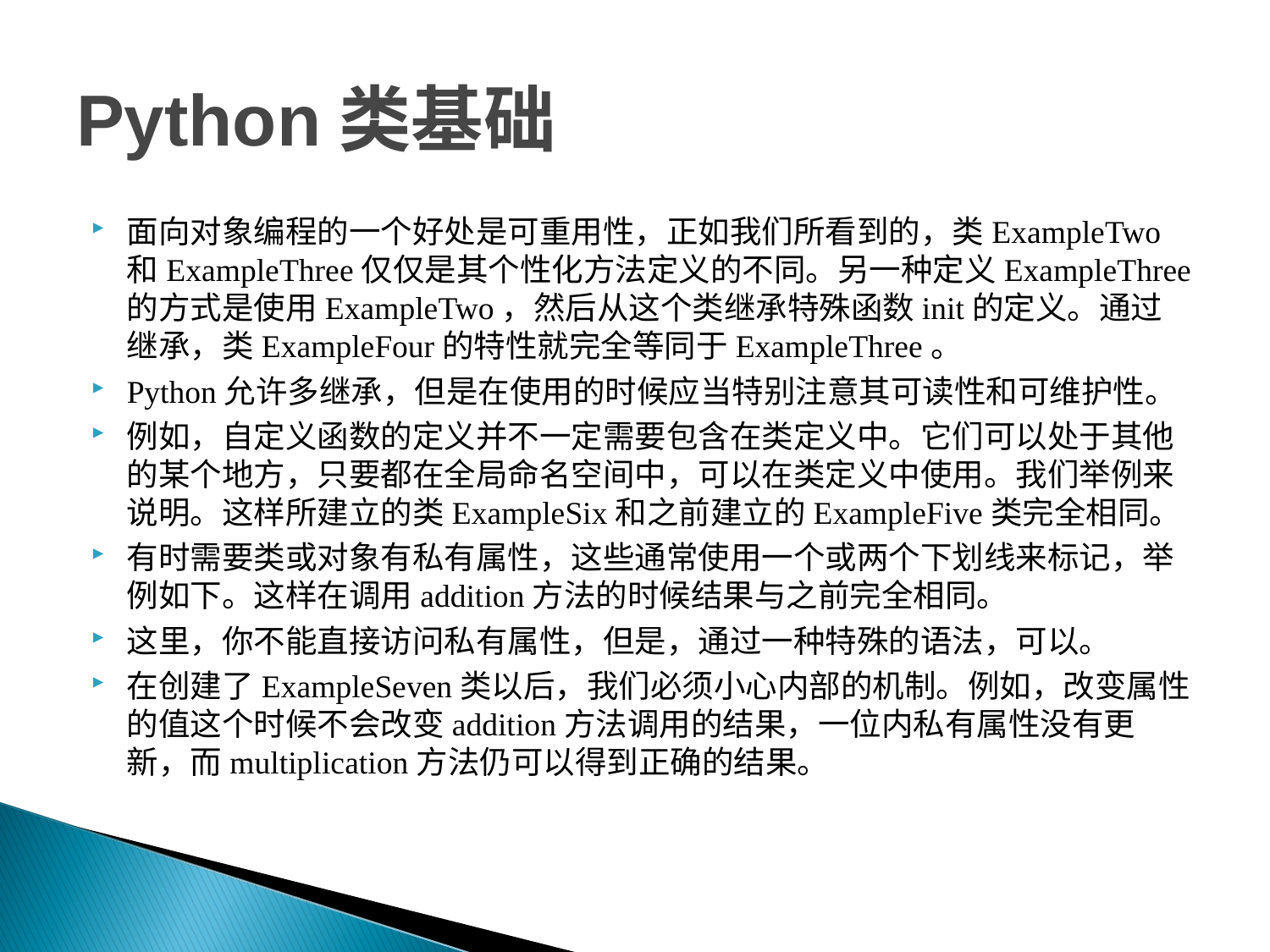

# Python类基础
面向对象编程的一个好处是可重用性，正如我们所看到的，类ExampleTwo和ExampleThree仅仅是其个性化方法定义的不同。另一种定义ExampleThree的方式是使用ExampleTwo，然后从这个类继承特殊函数init的定义。通过继承，类ExampleFour的特性就完全等同于ExampleThree。
Python允许多继承，但是在使用的时候应当特别注意其可读性和可维护性。
例如，自定义函数的定义并不一定需要包含在类定义中。它们可以处于其他的某个地方，只要都在全局命名空间中，可以在类定义中使用。我们举例来说明。这样所建立的类ExampleSix和之前建立的ExampleFive类完全相同。
有时需要类或对象有私有属性，这些通常使用一个或两个下划线来标记，举例如下。这样在调用addition方法的时候结果与之前完全相同。
这里，你不能直接访问私有属性，但是，通过一种特殊的语法，可以。
在创建了ExampleSeven类以后，我们必须小心内部的机制。例如，改变属性的值这个时候不会改变addition方法调用的结果，一位内私有属性没有更新，而multiplication方法仍可以得到正确的结果。